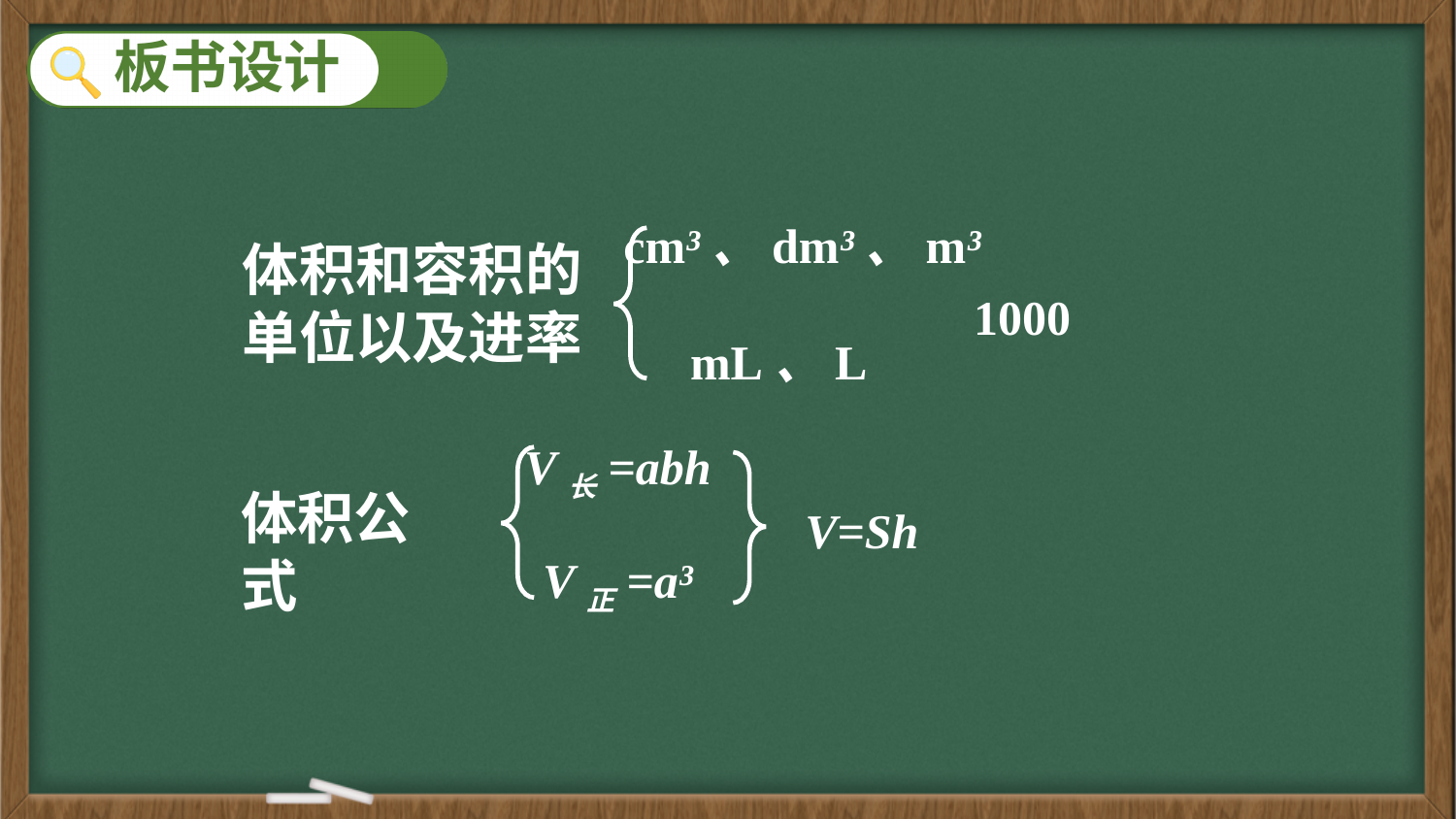

cm³、dm³、m³
体积和容积的单位以及进率

1000
mL、L
V长=abh

体积公式
 V=Sh
V正=a³